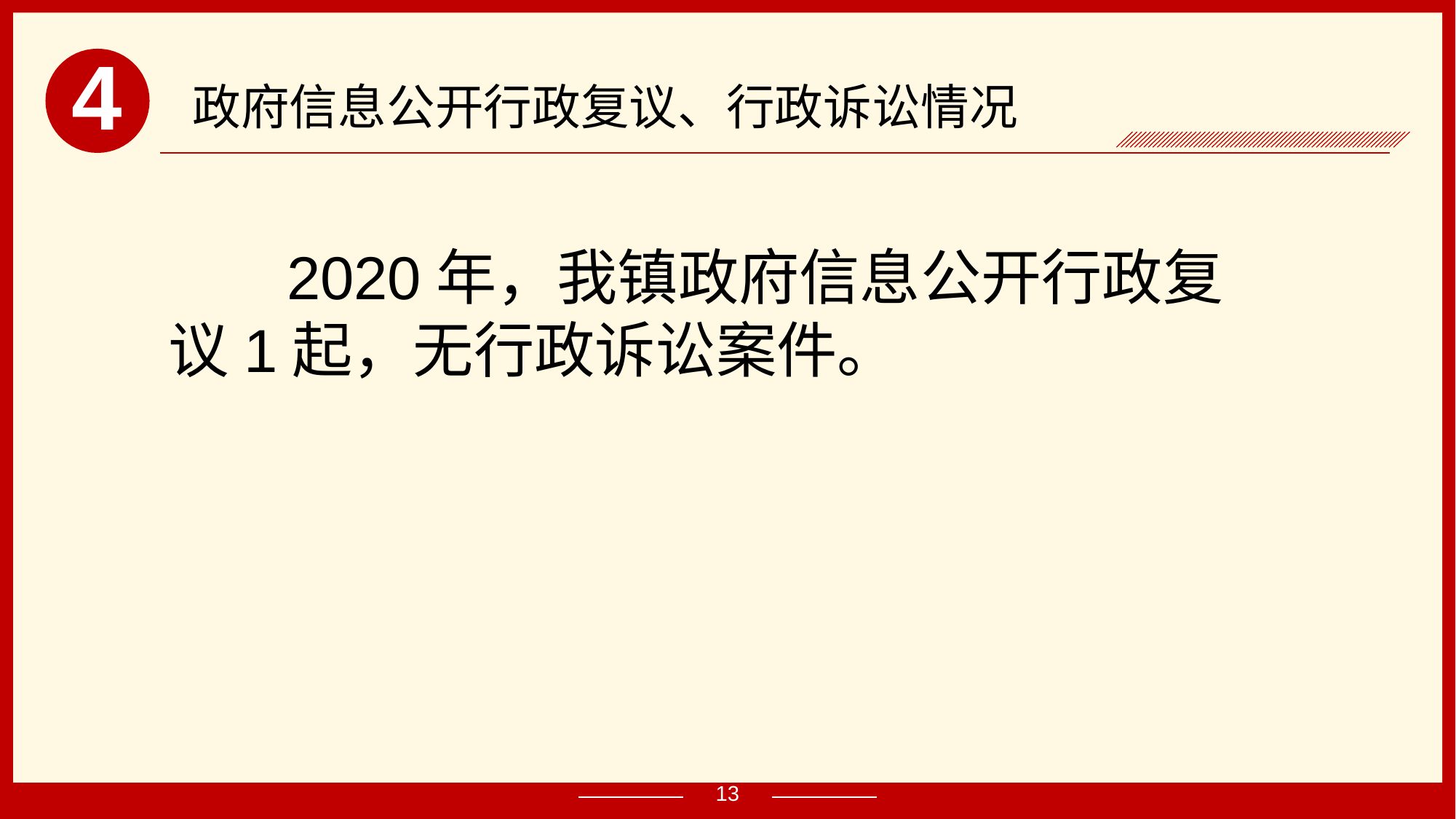

4
政府信息公开行政复议、行政诉讼情况
2020年，我镇政府信息公开行政复议1起，无行政诉讼案件。
13